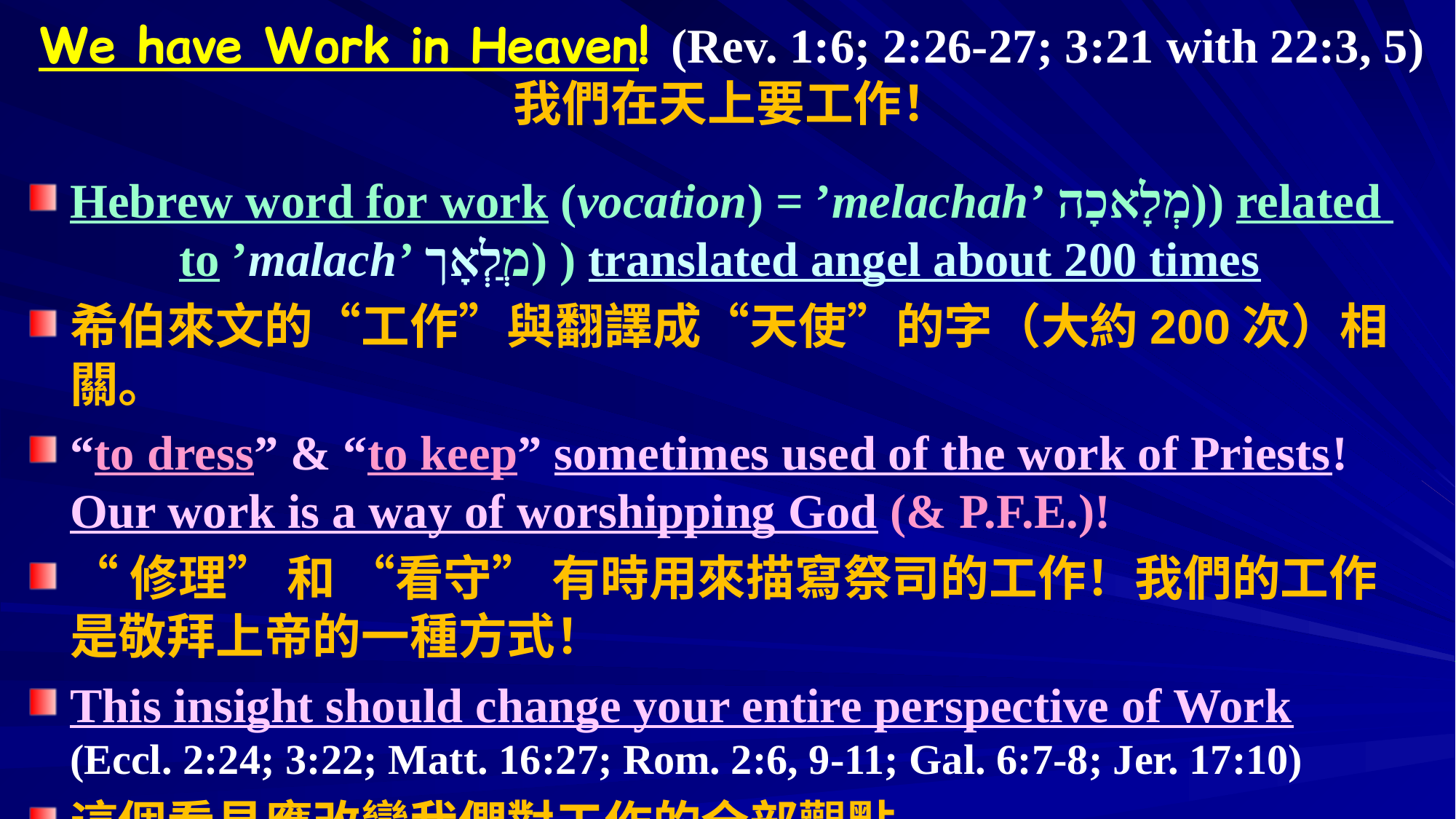

# We have Work in Heaven! (Rev. 1:6; 2:26-27; 3:21 with 22:3, 5) 我們在天上要工作！
Hebrew word for work (vocation) = ’melachah’ מְלָאכָה)) related 	to ’malach’ מֲלְאָך) ) translated angel about 200 times
希伯來文的“工作”與翻譯成“天使”的字（大約200次）相關。
“to dress” & “to keep” sometimes used of the work of Priests! 	Our work is a way of worshipping God (& P.F.E.)!
“修理” 和 “看守” 有時用來描寫祭司的工作！我們的工作是敬拜上帝的一種方式！
This insight should change your entire perspective of Work    (Eccl. 2:24; 3:22; Matt. 16:27; Rom. 2:6, 9-11; Gal. 6:7-8; Jer. 17:10)
這個看見應改變我們對工作的全部觀點。